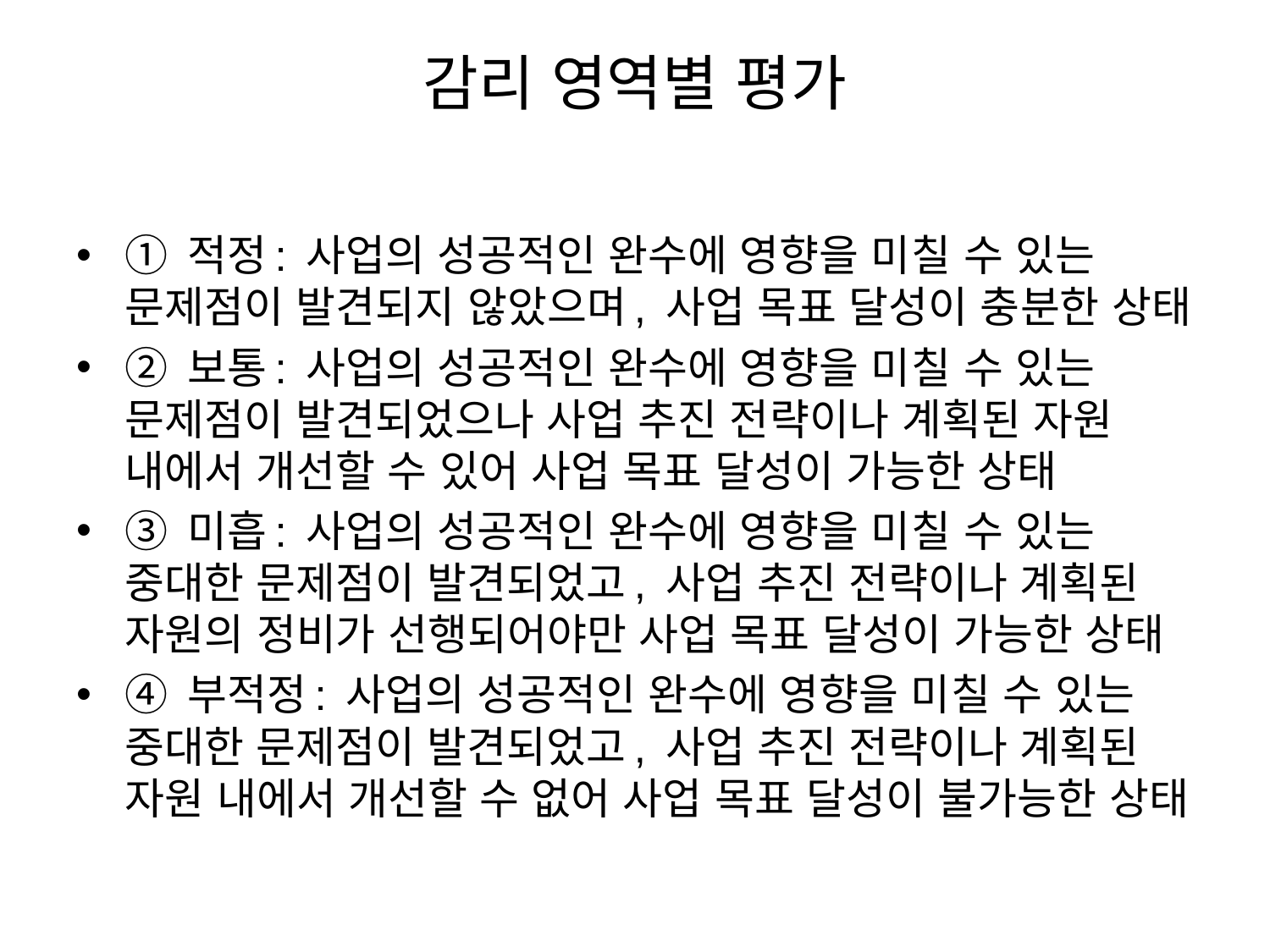

# 감리 영역별 평가
① 적정: 사업의 성공적인 완수에 영향을 미칠 수 있는 문제점이 발견되지 않았으며, 사업 목표 달성이 충분한 상태
② 보통: 사업의 성공적인 완수에 영향을 미칠 수 있는 문제점이 발견되었으나 사업 추진 전략이나 계획된 자원 내에서 개선할 수 있어 사업 목표 달성이 가능한 상태
③ 미흡: 사업의 성공적인 완수에 영향을 미칠 수 있는 중대한 문제점이 발견되었고, 사업 추진 전략이나 계획된 자원의 정비가 선행되어야만 사업 목표 달성이 가능한 상태
④ 부적정: 사업의 성공적인 완수에 영향을 미칠 수 있는 중대한 문제점이 발견되었고, 사업 추진 전략이나 계획된 자원 내에서 개선할 수 없어 사업 목표 달성이 불가능한 상태